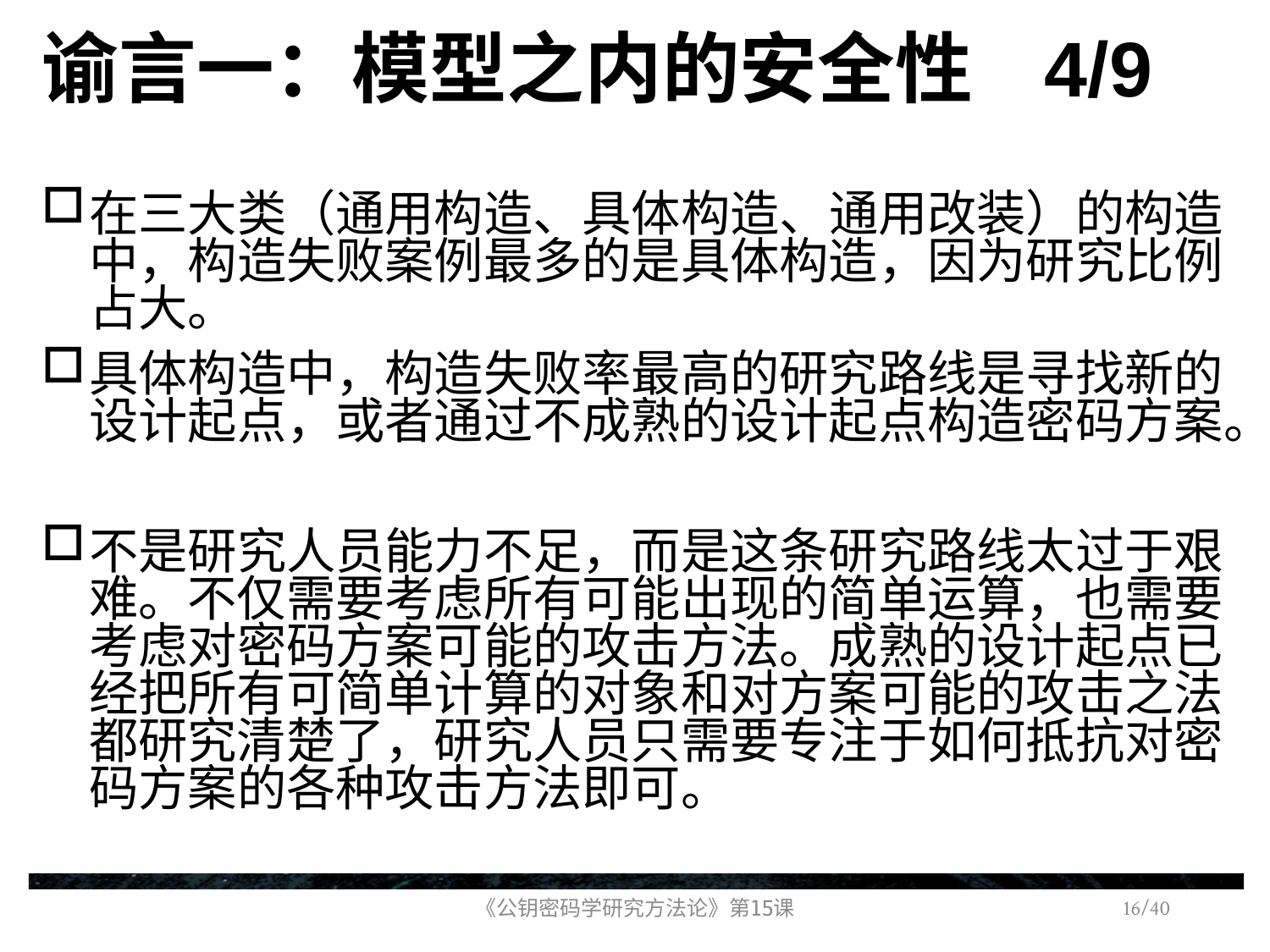

# 谕言一：模型之内的安全性   4/9
在三大类（通用构造、具体构造、通用改装）的构造中，构造失败案例最多的是具体构造，因为研究比例占大。
具体构造中，构造失败率最高的研究路线是寻找新的设计起点，或者通过不成熟的设计起点构造密码方案。

不是研究人员能力不足，而是这条研究路线太过于艰难。不仅需要考虑所有可能出现的简单运算，也需要考虑对密码方案可能的攻击方法。成熟的设计起点已经把所有可简单计算的对象和对方案可能的攻击之法都研究清楚了，研究人员只需要专注于如何抵抗对密码方案的各种攻击方法即可。
《公钥密码学研究方法论》第15课
16/40